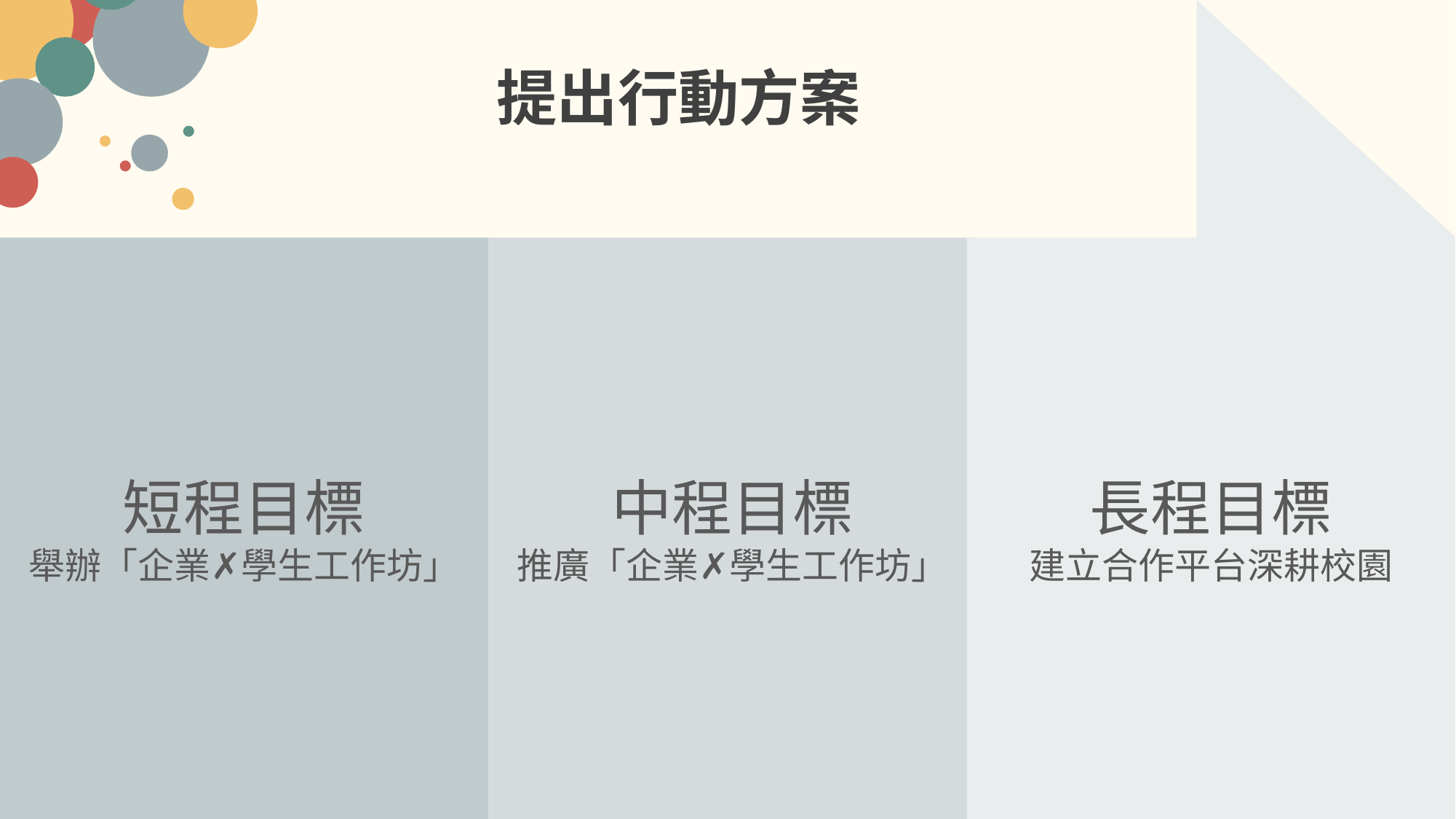

提出行動方案

中程目標
推廣「企業✗學生工作坊」

短程目標
舉辦「企業✗學生工作坊」

長程目標
建立合作平台深耕校園